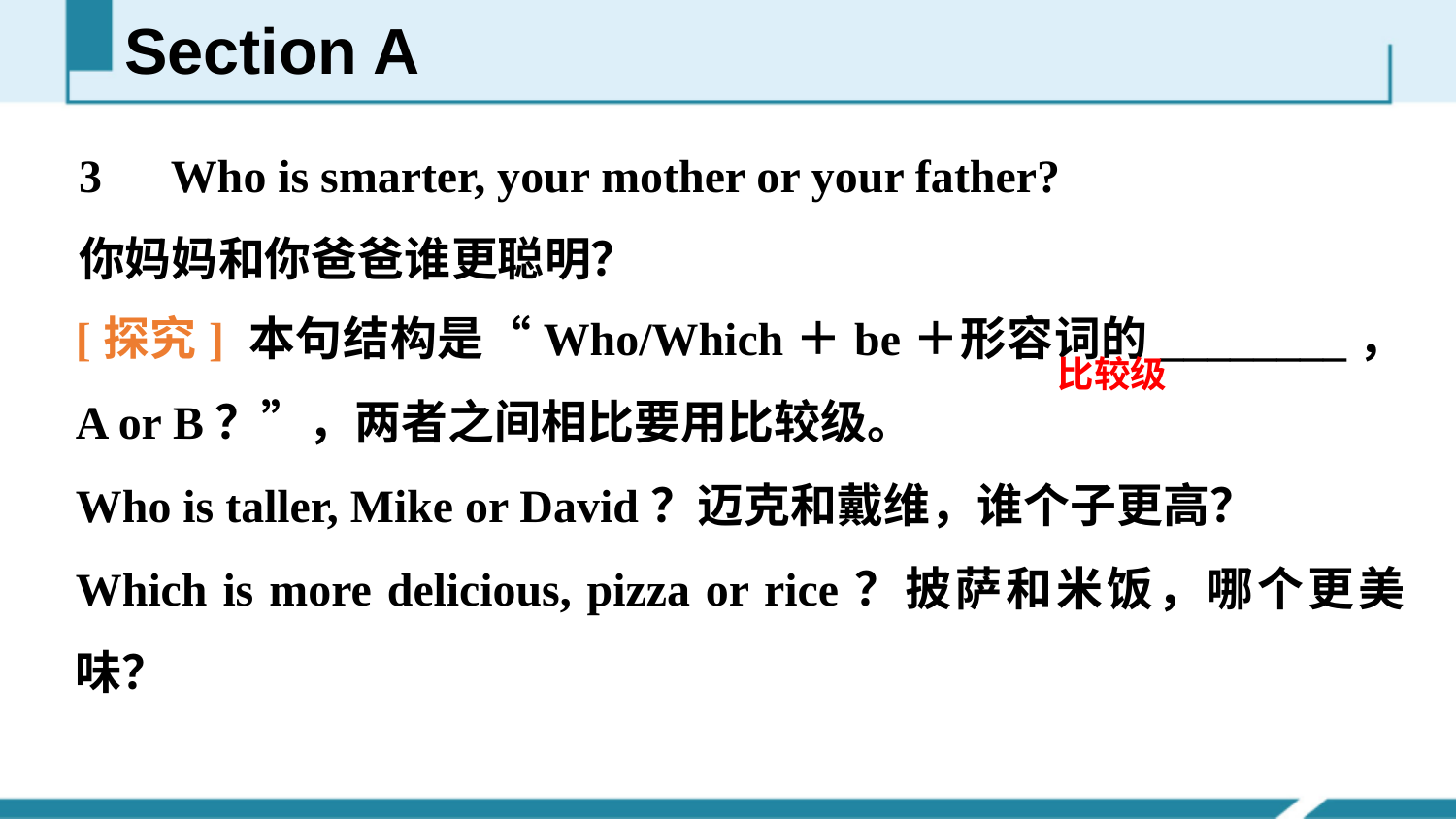

Section A
3　Who is smarter, your mother or your father?
你妈妈和你爸爸谁更聪明？
[探究] 本句结构是“Who/Which＋be＋形容词的________， A or B？”，两者之间相比要用比较级。
Who is taller, Mike or David？迈克和戴维，谁个子更高？
Which is more delicious, pizza or rice？披萨和米饭，哪个更美味？
比较级